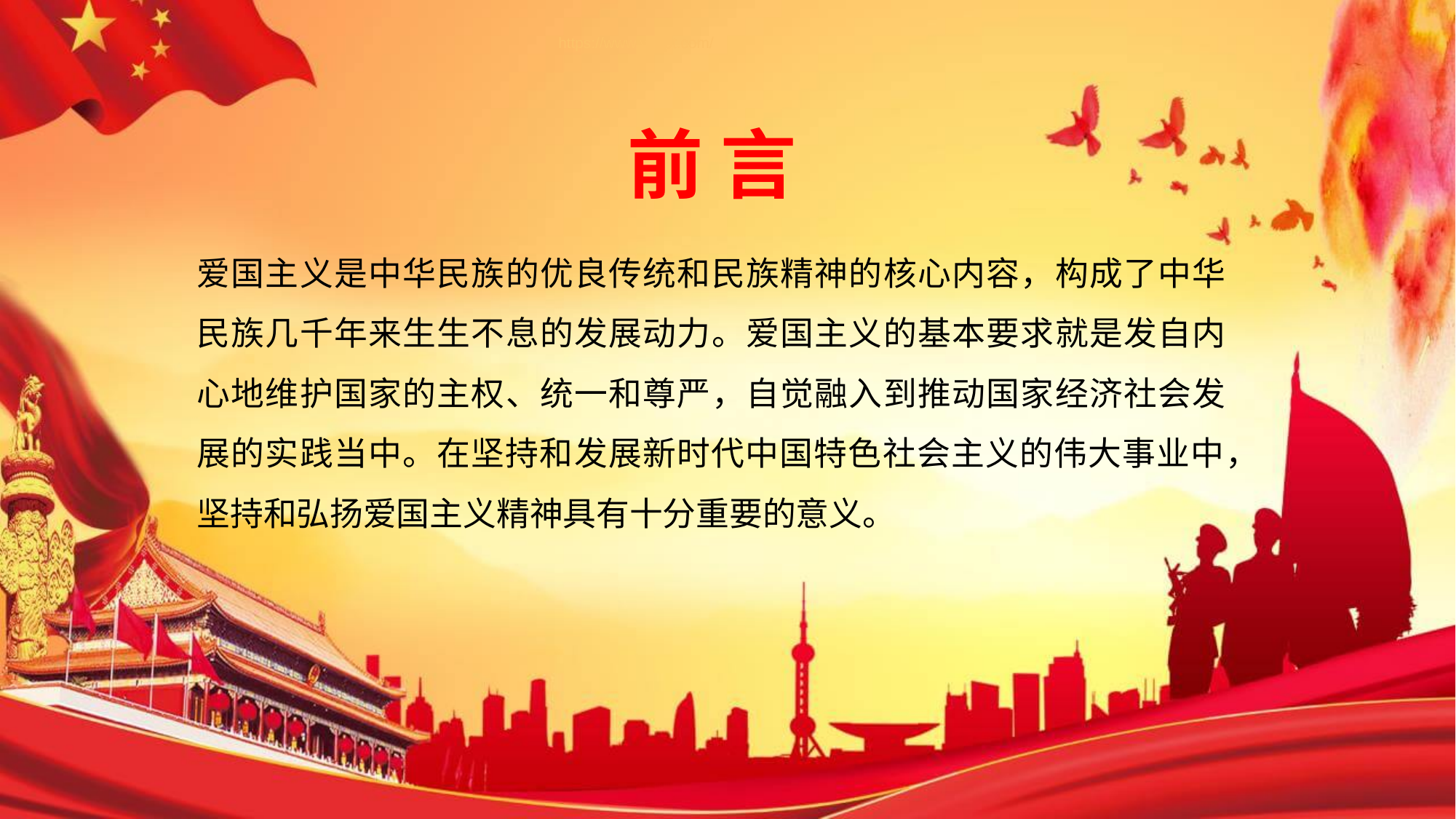

https://www.ypppt.com/
前 言
爱国主义是中华民族的优良传统和民族精神的核心内容，构成了中华民族几千年来生生不息的发展动力。爱国主义的基本要求就是发自内心地维护国家的主权、统一和尊严，自觉融入到推动国家经济社会发展的实践当中。在坚持和发展新时代中国特色社会主义的伟大事业中，坚持和弘扬爱国主义精神具有十分重要的意义。